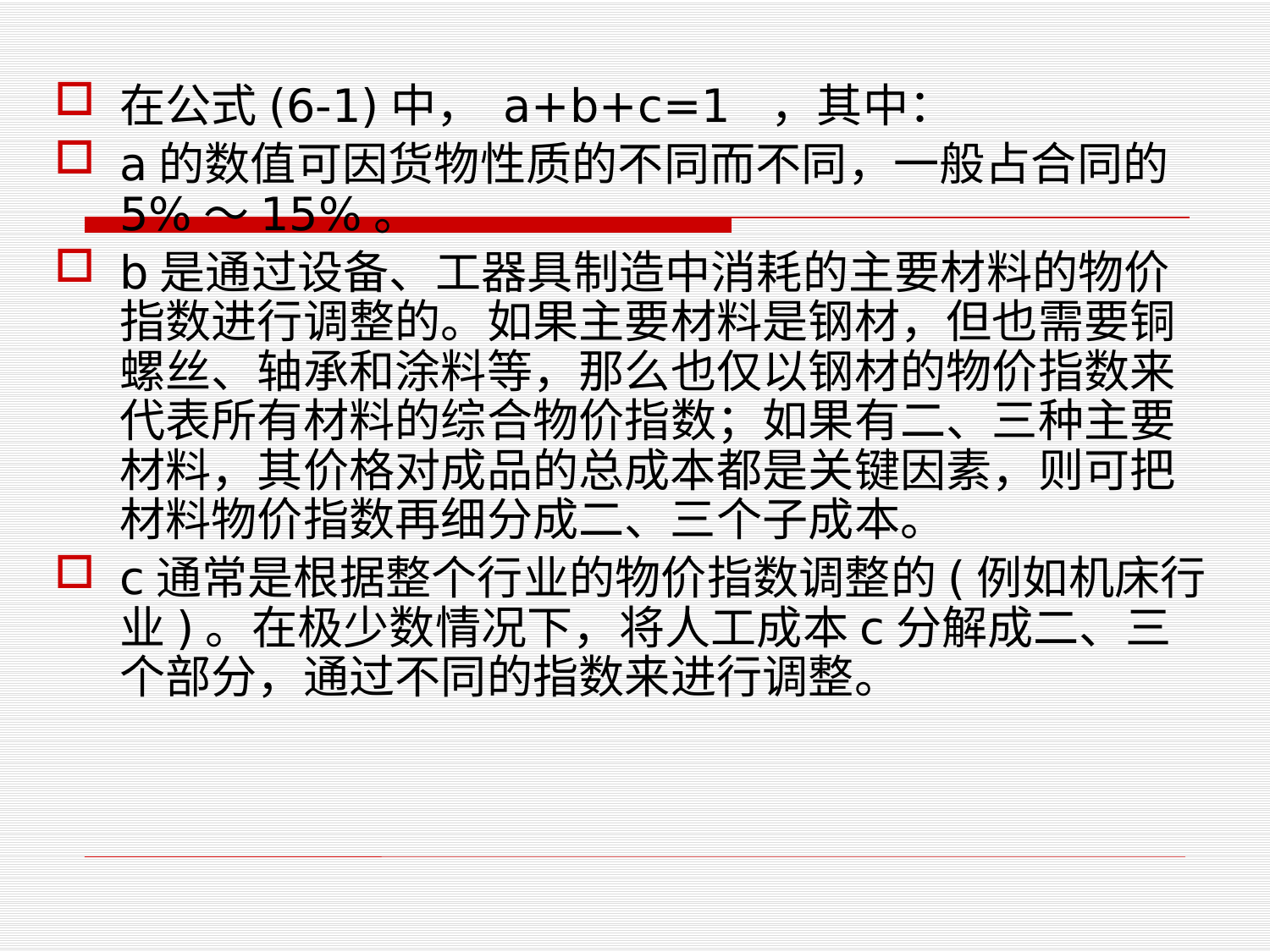

在公式(6-1)中， a+b+c=1  ，其中：
a的数值可因货物性质的不同而不同，一般占合同的5%～15%。
b是通过设备、工器具制造中消耗的主要材料的物价指数进行调整的。如果主要材料是钢材，但也需要铜螺丝、轴承和涂料等，那么也仅以钢材的物价指数来代表所有材料的综合物价指数；如果有二、三种主要材料，其价格对成品的总成本都是关键因素，则可把材料物价指数再细分成二、三个子成本。
c通常是根据整个行业的物价指数调整的(例如机床行业)。在极少数情况下，将人工成本c分解成二、三个部分，通过不同的指数来进行调整。